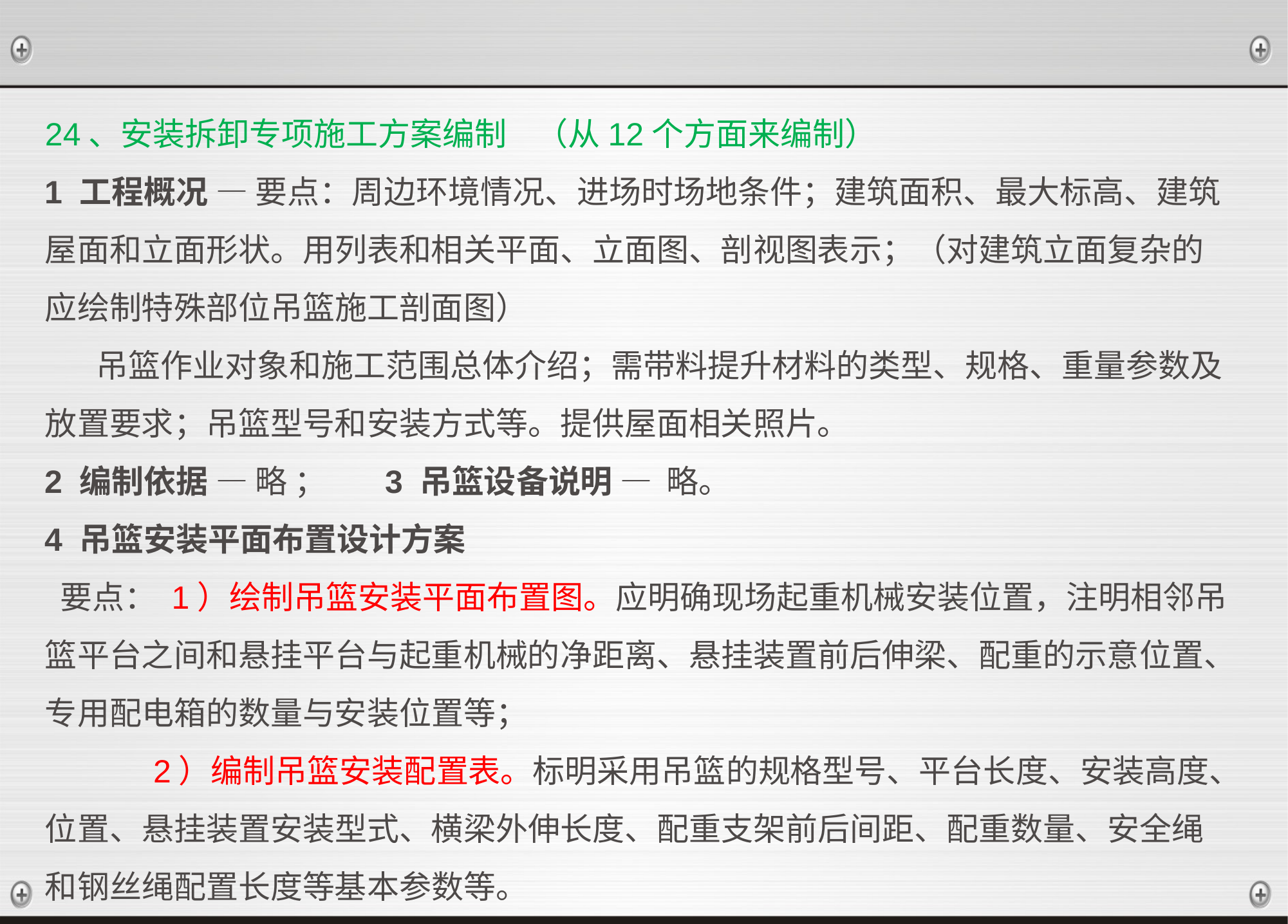

24、安装拆卸专项施工方案编制    （从12个方面来编制）
1 工程概况 — 要点：周边环境情况、进场时场地条件；建筑面积、最大标高、建筑屋面和立面形状。用列表和相关平面、立面图、剖视图表示；（对建筑立面复杂的应绘制特殊部位吊篮施工剖面图）
      吊篮作业对象和施工范围总体介绍；需带料提升材料的类型、规格、重量参数及放置要求；吊篮型号和安装方式等。提供屋面相关照片。
2 编制依据 — 略 ；       3 吊篮设备说明 —  略。
4 吊篮安装平面布置设计方案
 要点： 1）绘制吊篮安装平面布置图。应明确现场起重机械安装位置，注明相邻吊篮平台之间和悬挂平台与起重机械的净距离、悬挂装置前后伸梁、配重的示意位置、专用配电箱的数量与安装位置等；
            2）编制吊篮安装配置表。标明采用吊篮的规格型号、平台长度、安装高度、位置、悬挂装置安装型式、横梁外伸长度、配重支架前后间距、配重数量、安全绳和钢丝绳配置长度等基本参数等。